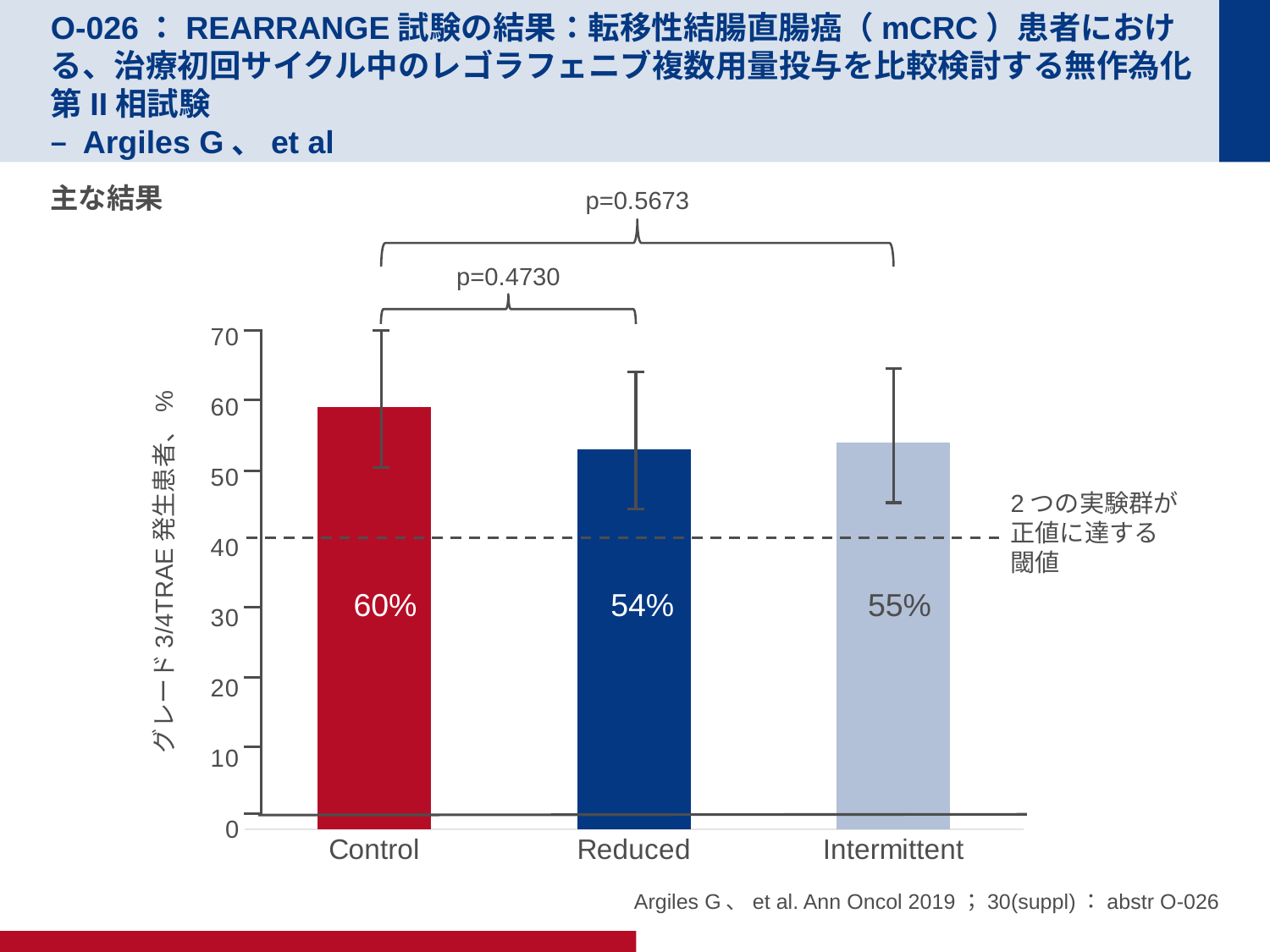

# O-026：REARRANGE試験の結果：転移性結腸直腸癌（mCRC）患者における、治療初回サイクル中のレゴラフェニブ複数用量投与を比較検討する無作為化第II相試験 – Argiles G、et al
主な結果

p=0.5673

p=0.4730

### Chart

| Category | Series 1 |
|---|---|
| Control | 60.0 |
| Reduced | 54.0 |
| Intermittent | 55.0 |
2つの実験群が
正値に達する
閾値
グレード3/4TRAE発生患者、%
60%
54%
55%
Argiles G、et al. Ann Oncol 2019；30(suppl)：abstr O-026